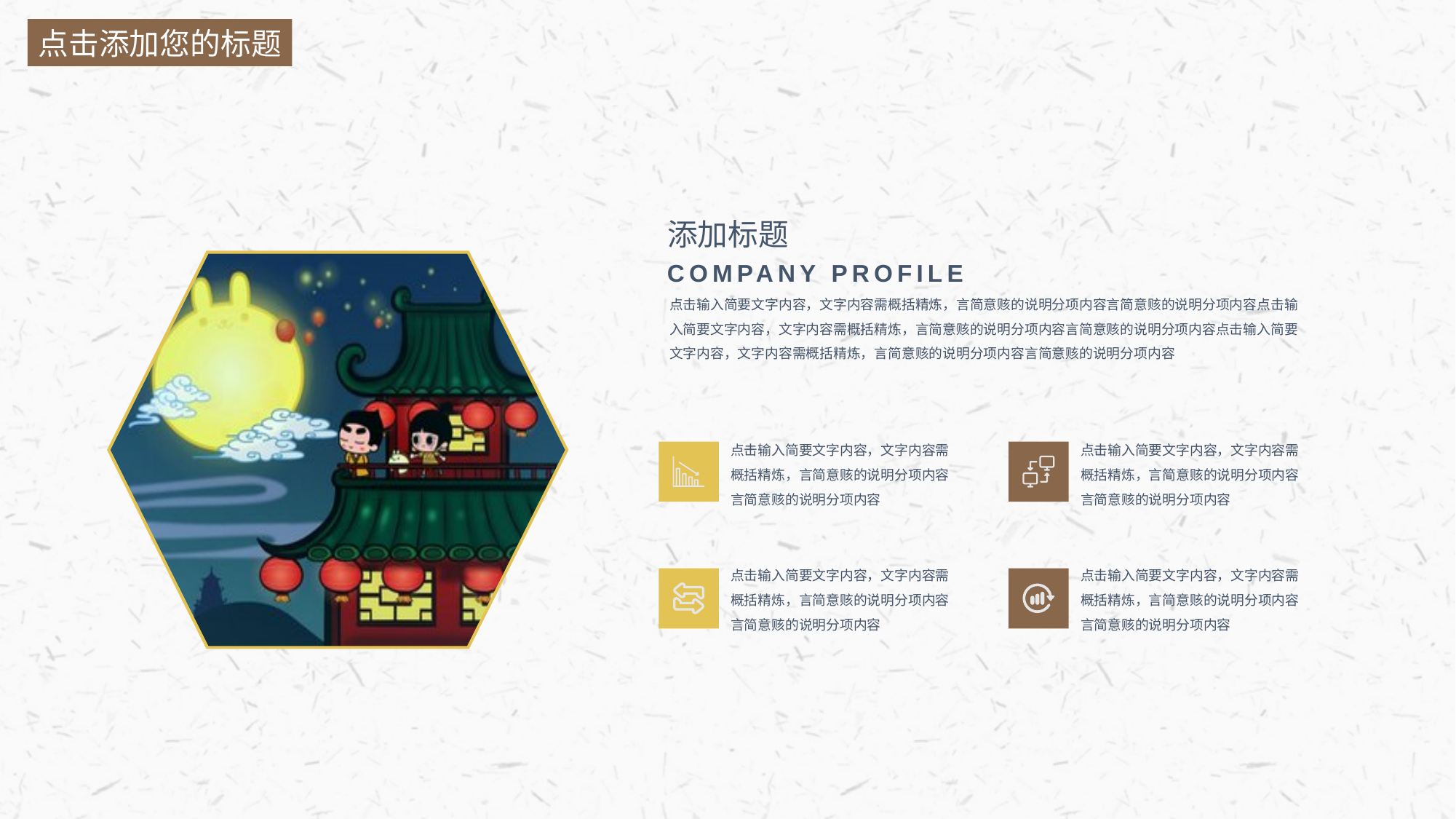

点击添加您的标题
添加标题
COMPANY PROFILE

点击输入简要文字内容，文字内容需概括精炼，言简意赅的说明分项内容言简意赅的说明分项内容点击输入简要文字内容，文字内容需概括精炼，言简意赅的说明分项内容言简意赅的说明分项内容点击输入简要文字内容，文字内容需概括精炼，言简意赅的说明分项内容言简意赅的说明分项内容
点击输入简要文字内容，文字内容需概括精炼，言简意赅的说明分项内容言简意赅的说明分项内容
点击输入简要文字内容，文字内容需概括精炼，言简意赅的说明分项内容言简意赅的说明分项内容

点击输入简要文字内容，文字内容需概括精炼，言简意赅的说明分项内容言简意赅的说明分项内容
点击输入简要文字内容，文字内容需概括精炼，言简意赅的说明分项内容言简意赅的说明分项内容